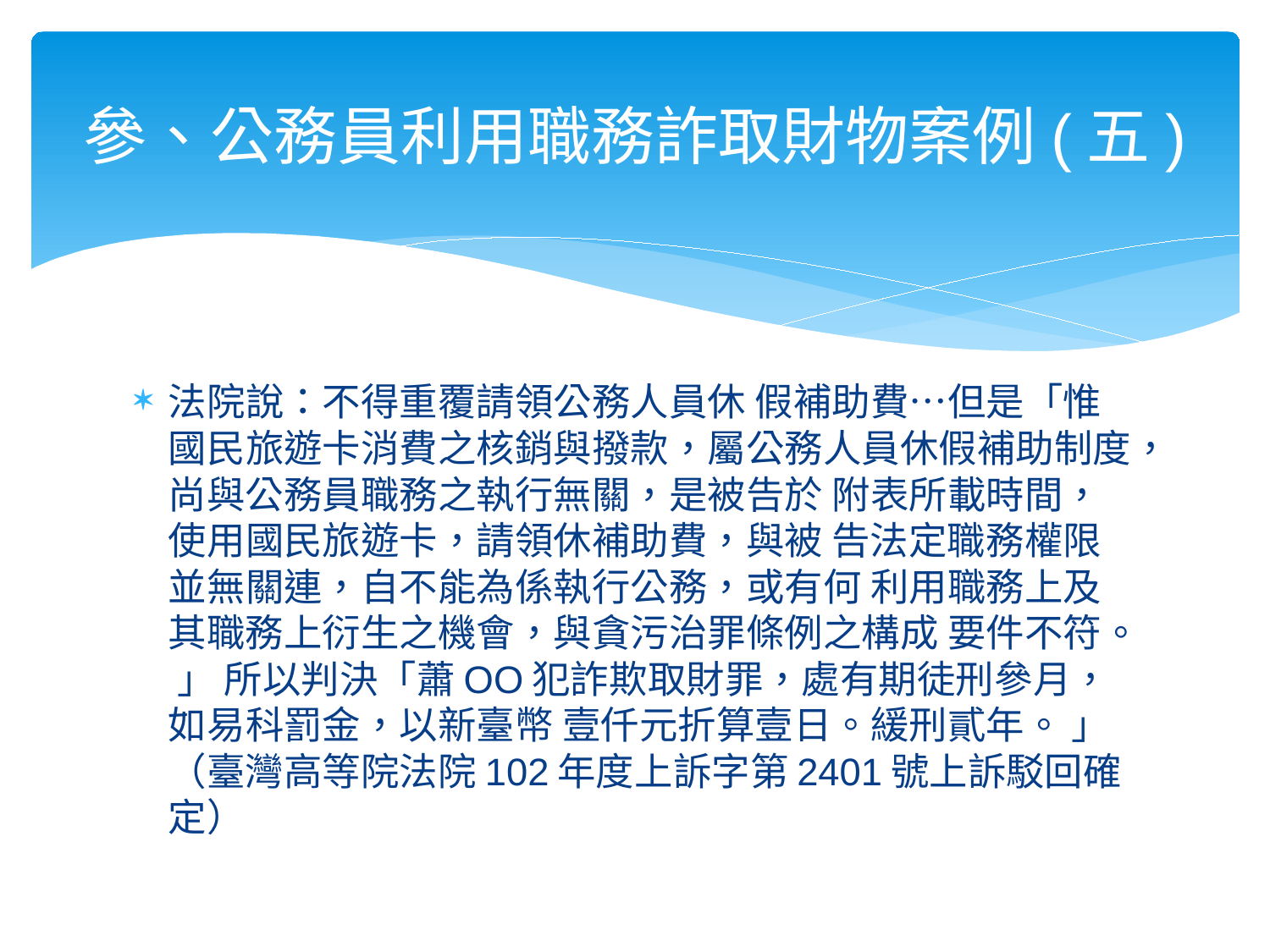

# 參、公務員利用職務詐取財物案例(五)
法院說：不得重覆請領公務人員休 假補助費…但是「惟國民旅遊卡消費之核銷與撥款，屬公務人員休假補助制度，尚與公務員職務之執行無關，是被告於 附表所載時間，使用國民旅遊卡，請領休補助費，與被 告法定職務權限並無關連，自不能為係執行公務，或有何 利用職務上及其職務上衍生之機會，與貪污治罪條例之構成 要件不符。 」 所以判決「蕭OO犯詐欺取財罪，處有期徒刑參月，如易科罰金，以新臺幣 壹仟元折算壹日。緩刑貳年。 」（臺灣高等院法院102年度上訴字第2401號上訴駁回確定）